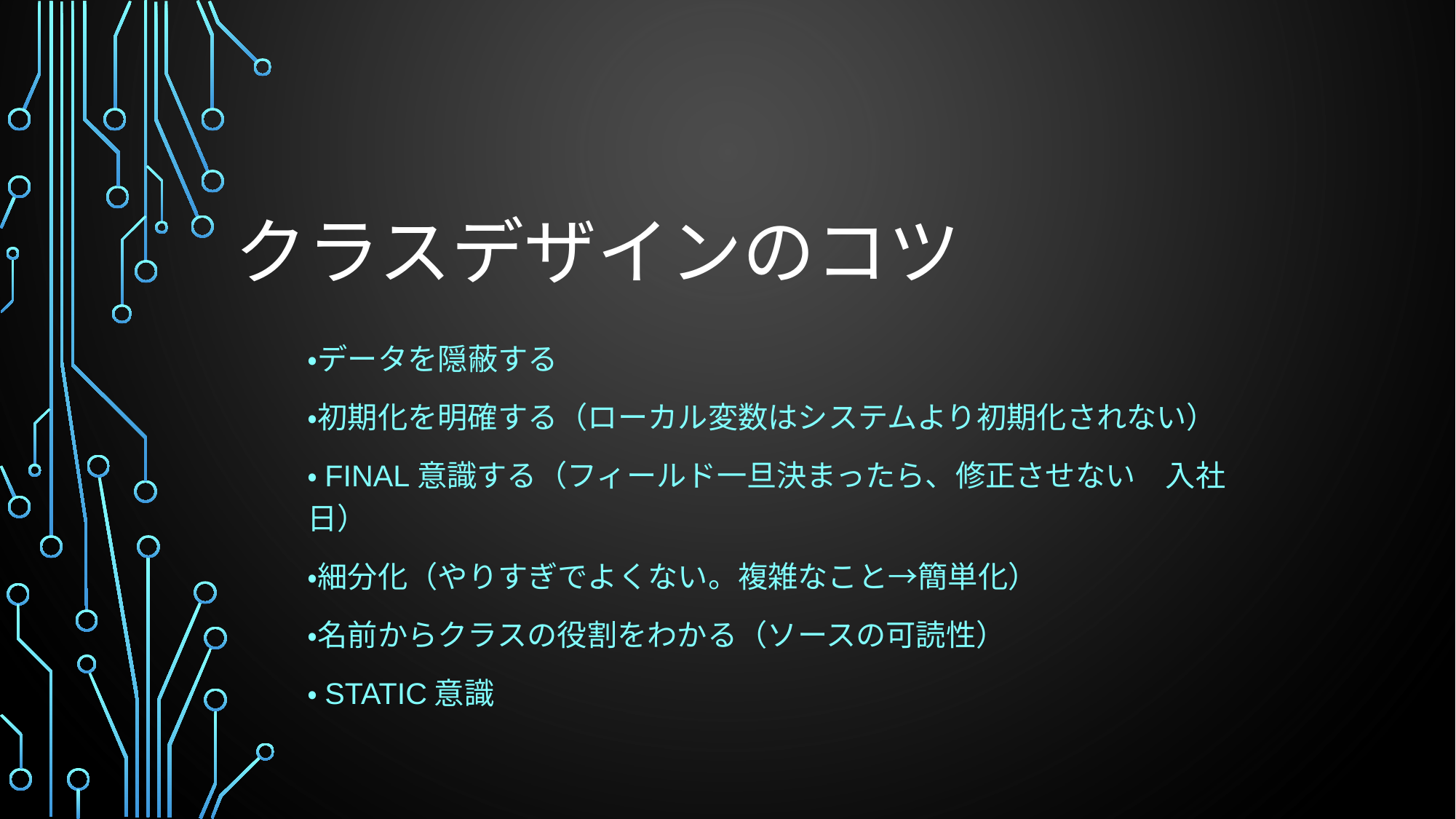

# クラスデザインのコツ
・データを隠蔽する
・初期化を明確する（ローカル変数はシステムより初期化されない）
・FINAL意識する（フィールド一旦決まったら、修正させない　入社日）
・細分化（やりすぎでよくない。複雑なこと→簡単化）
・名前からクラスの役割をわかる（ソースの可読性）
・STATIC意識
29